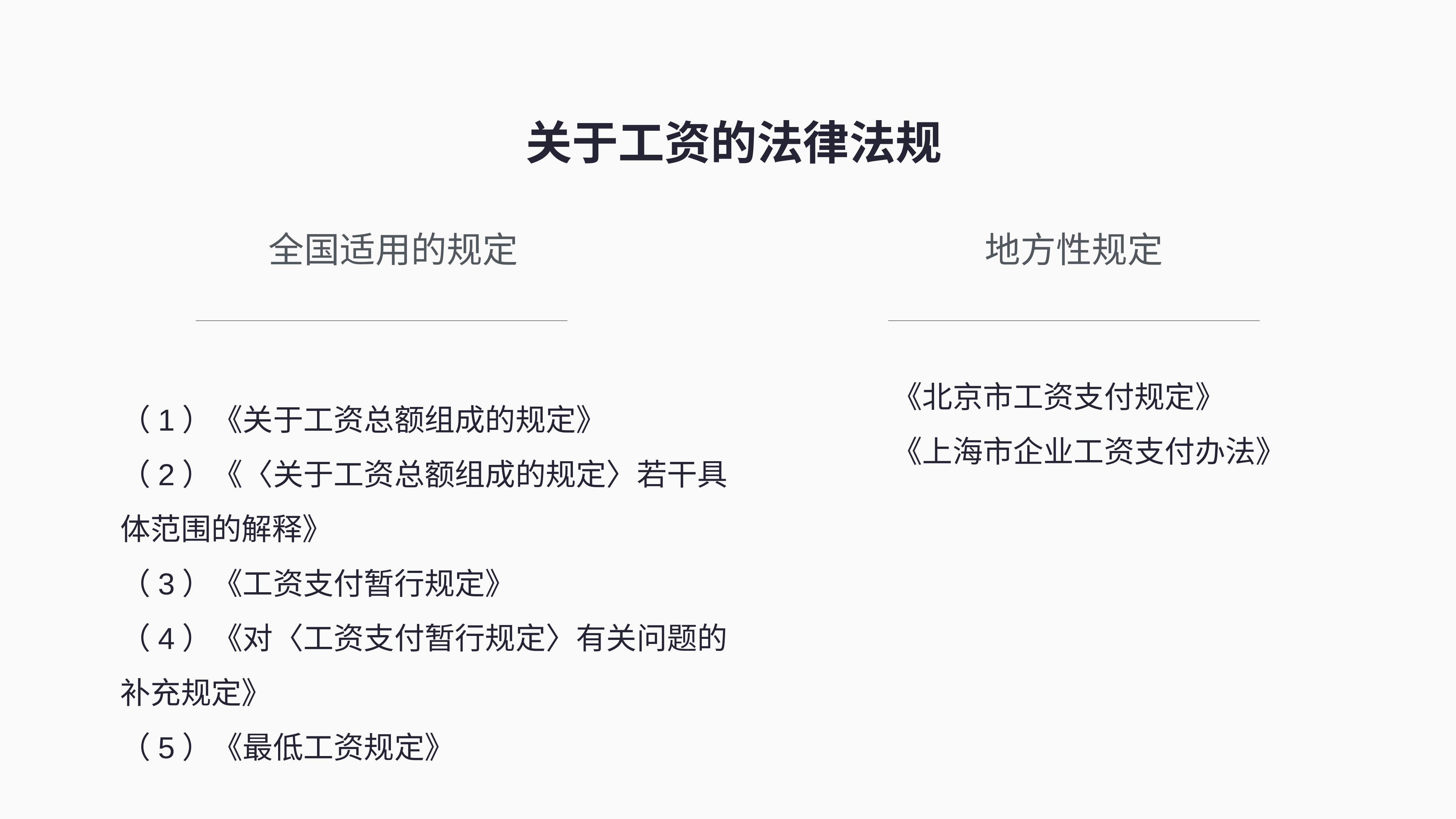

关于工资的法律法规
全国适用的规定

（1）《关于工资总额组成的规定》
（2）《〈关于工资总额组成的规定〉若干具体范围的解释》
（3）《工资支付暂行规定》
（4）《对〈工资支付暂行规定〉有关问题的补充规定》
（5）《最低工资规定》
地方性规定

《北京市工资支付规定》
《上海市企业工资支付办法》